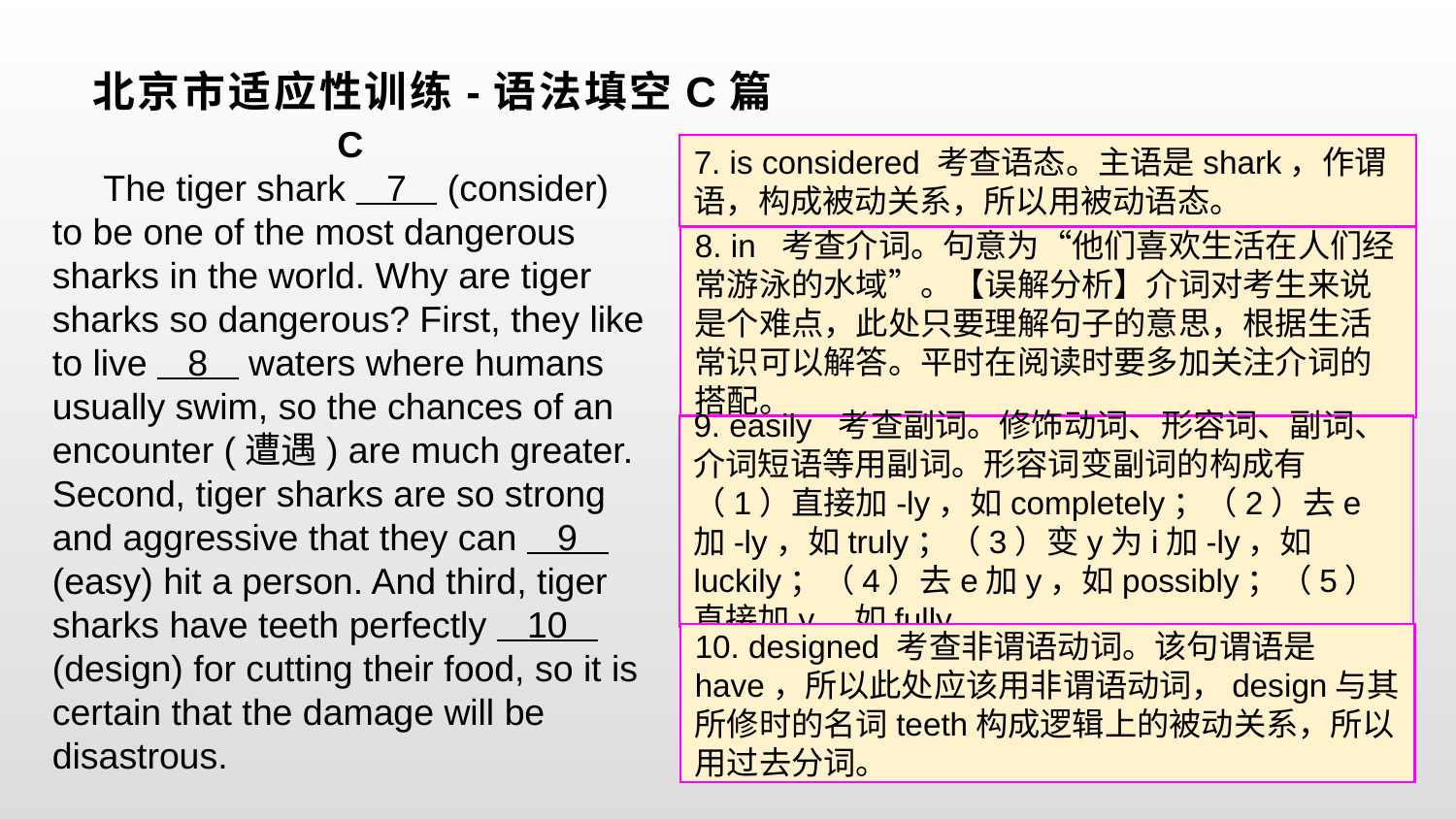

# 北京市适应性训练-语法填空C篇
C
     The tiger shark    7    (consider) to be one of the most dangerous sharks in the world. Why are tiger sharks so dangerous? First, they like to live    8    waters where humans usually swim, so the chances of an encounter (遭遇) are much greater. Second, tiger sharks are so strong and aggressive that they can    9    (easy) hit a person. And third, tiger sharks have teeth perfectly    10    (design) for cutting their food, so it is certain that the damage will be disastrous.
7. is considered 考查语态。主语是shark，作谓语，构成被动关系，所以用被动语态。
8. in  考查介词。句意为“他们喜欢生活在人们经常游泳的水域”。【误解分析】介词对考生来说是个难点，此处只要理解句子的意思，根据生活常识可以解答。平时在阅读时要多加关注介词的搭配。
9. easily  考查副词。修饰动词、形容词、副词、介词短语等用副词。形容词变副词的构成有（1）直接加-ly，如completely；（2）去e加-ly，如truly；（3）变y为i加-ly，如luckily；（4）去e加y，如possibly；（5）直接加y，如fully。
10. designed 考查非谓语动词。该句谓语是have，所以此处应该用非谓语动词，design与其所修时的名词teeth构成逻辑上的被动关系，所以用过去分词。